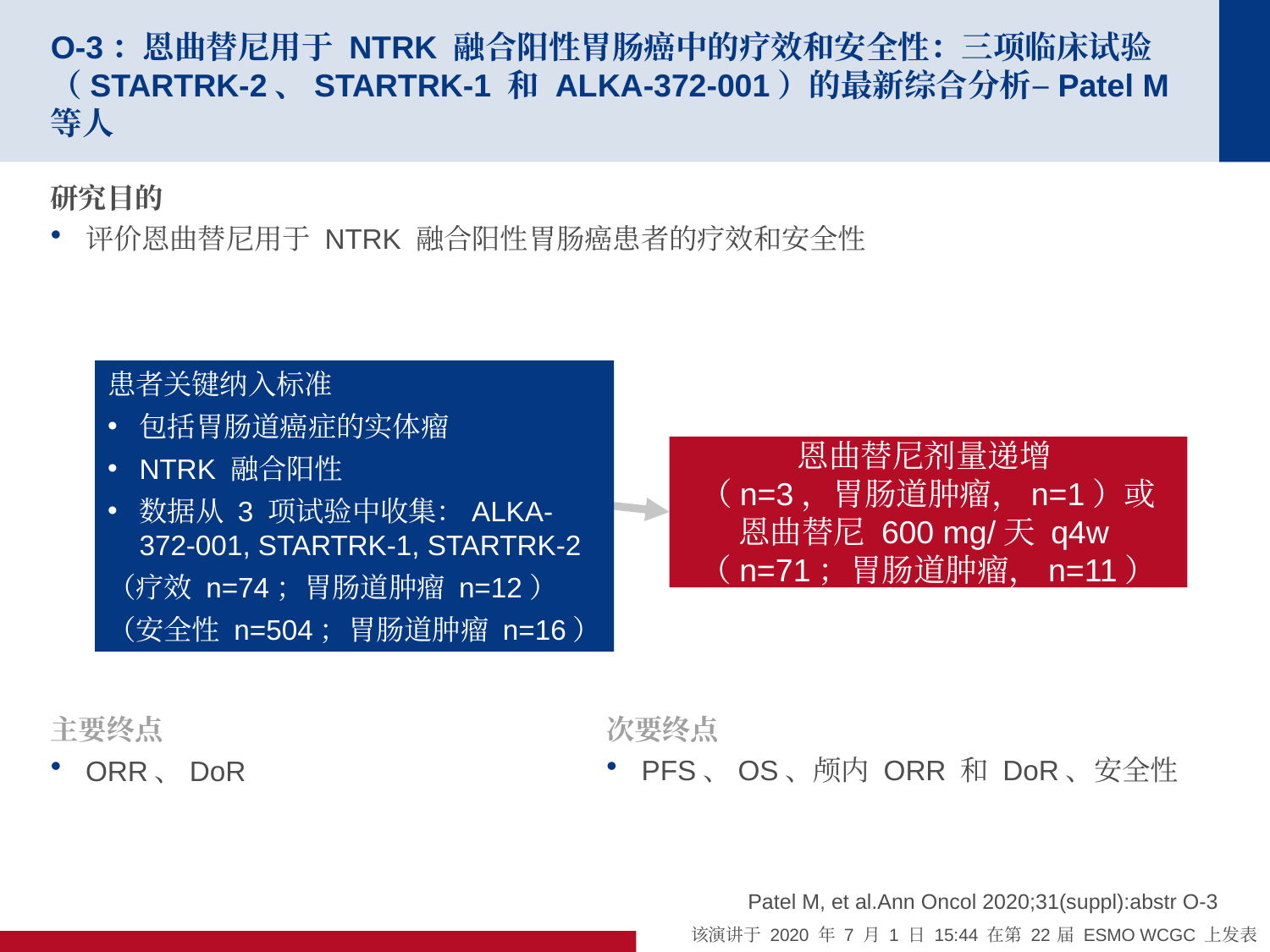

# O-3：恩曲替尼用于 NTRK 融合阳性胃肠癌中的疗效和安全性：三项临床试验（STARTRK-2、STARTRK-1 和 ALKA-372-001）的最新综合分析–Patel M 等人
研究目的
评价恩曲替尼用于 NTRK 融合阳性胃肠癌患者的疗效和安全性
患者关键纳入标准
包括胃肠道癌症的实体瘤
NTRK 融合阳性
数据从 3 项试验中收集：ALKA-372-001, STARTRK-1, STARTRK-2
（疗效 n=74；胃肠道肿瘤 n=12）
（安全性 n=504；胃肠道肿瘤 n=16）
恩曲替尼剂量递增
（n=3，胃肠道肿瘤，n=1）或
恩曲替尼 600 mg/天 q4w
（n=71；胃肠道肿瘤，n=11）
主要终点
ORR、DoR

次要终点
PFS、OS、颅内 ORR 和 DoR、安全性
Patel M, et al.Ann Oncol 2020;31(suppl):abstr O-3
该演讲于 2020 年 7 月 1 日 15:44 在第 22 届 ESMO WCGC 上发表